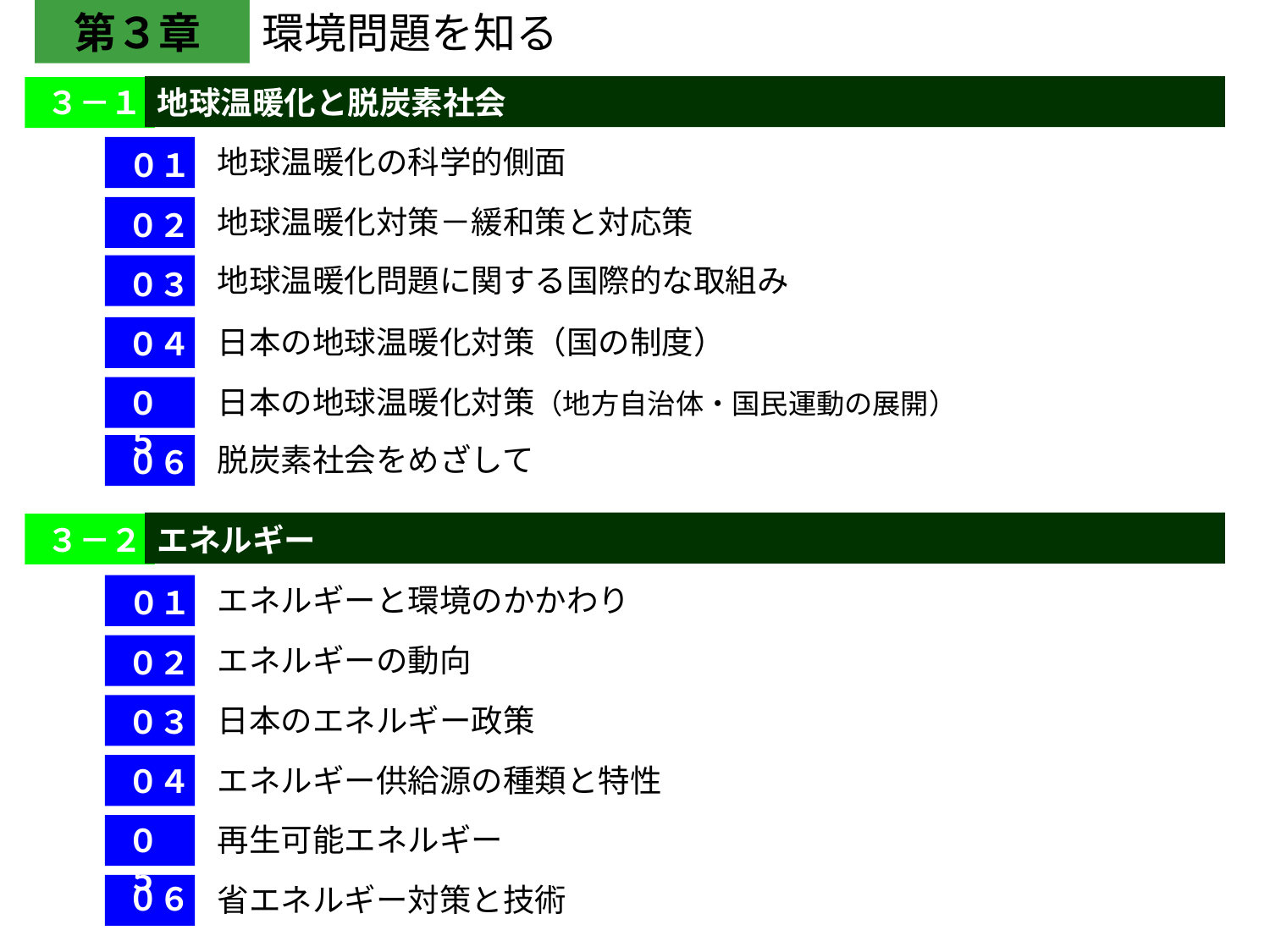

第３章
環境問題を知る
３－１

地球温暖化と脱炭素社会

地球温暖化の科学的側面

０１
地球温暖化対策－緩和策と対応策

０２
地球温暖化問題に関する国際的な取組み

０３
日本の地球温暖化対策（国の制度）

０４
日本の地球温暖化対策（地方自治体・国民運動の展開）
０５

脱炭素社会をめざして

０６

３－２
エネルギー
エネルギーと環境のかかわり

０１
エネルギーの動向

０２
日本のエネルギー政策

０３
エネルギー供給源の種類と特性

０４
再生可能エネルギー
０５

０６
省エネルギー対策と技術